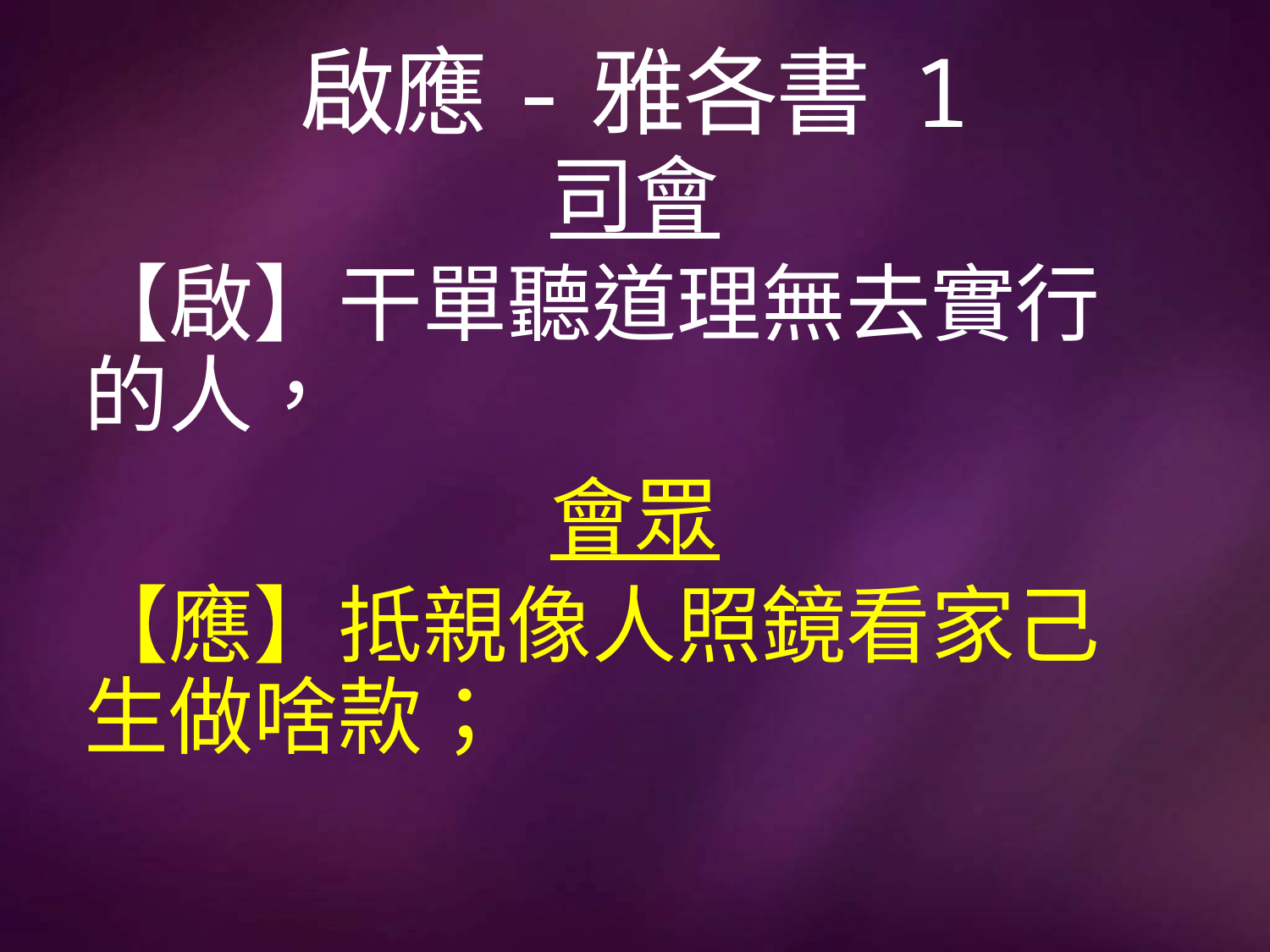

# 啟應-雅各書 1
司會
【啟】干單聽道理無去實行的人，

會眾
【應】抵親像人照鏡看家己生做啥款；